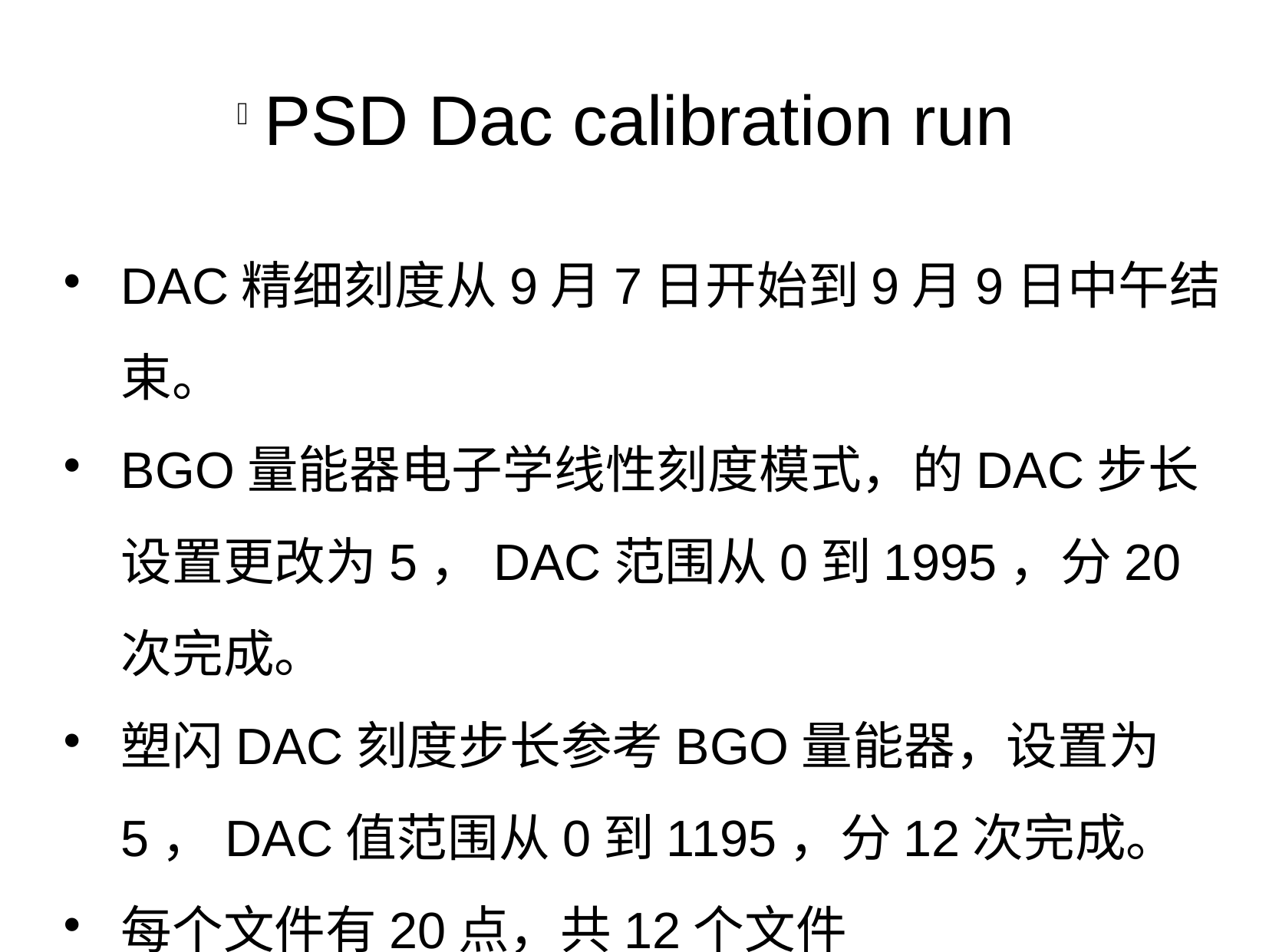

PSD Dac calibration run
DAC精细刻度从9月7日开始到9月9日中午结束。
BGO量能器电子学线性刻度模式，的DAC步长设置更改为5，DAC范围从0到1995，分20次完成。
塑闪DAC刻度步长参考BGO量能器，设置为5，DAC值范围从0到1195，分12次完成。
每个文件有20点，共12个文件